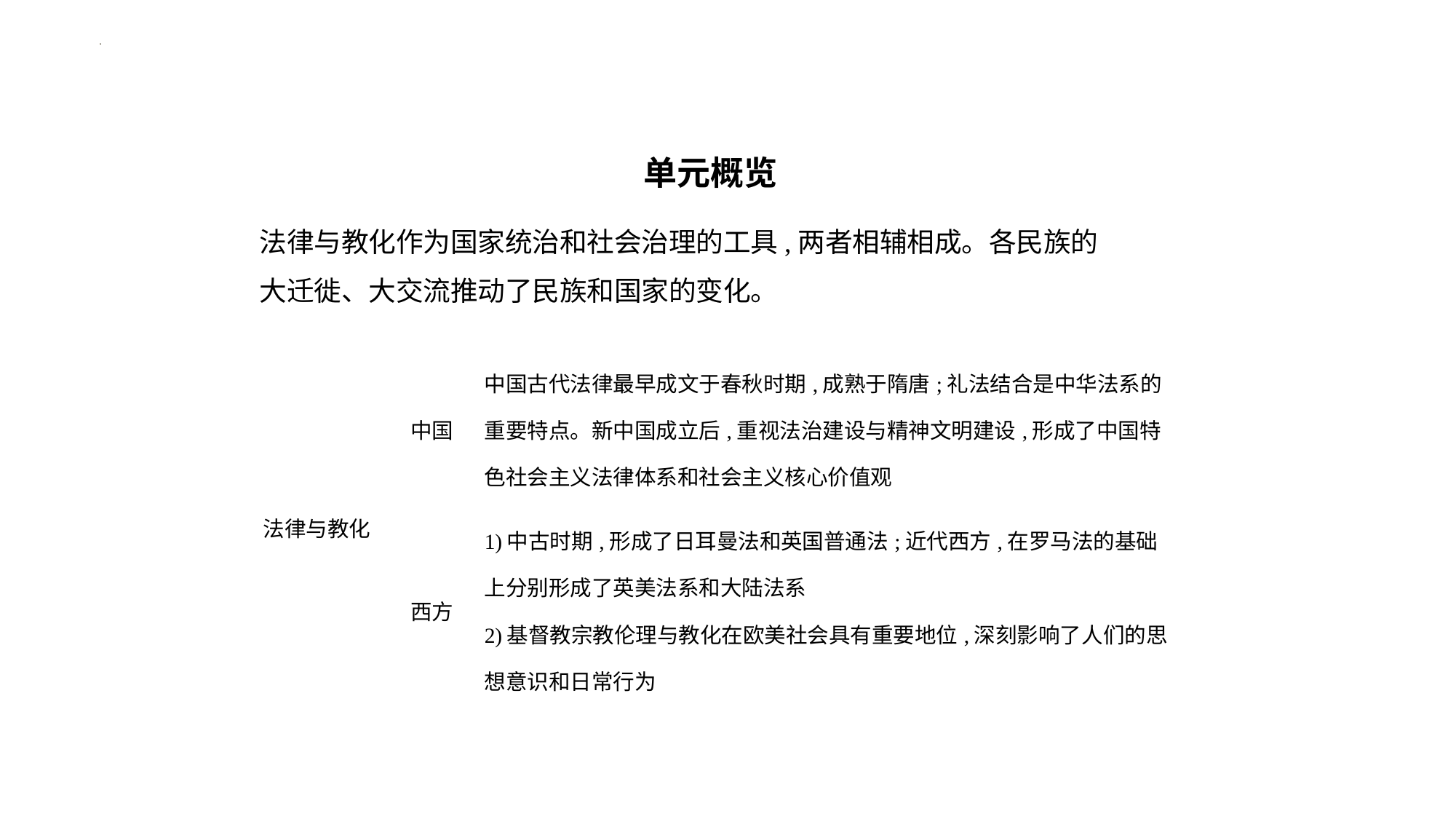

单元概览

法律与教化作为国家统治和社会治理的工具,两者相辅相成。各民族的
大迁徙、大交流推动了民族和国家的变化。
| 法律与教化 | 中国 | 中国古代法律最早成文于春秋时期,成熟于隋唐;礼法结合是中华法系的重要特点。新中国成立后,重视法治建设与精神文明建设,形成了中国特色社会主义法律体系和社会主义核心价值观 |
| --- | --- | --- |
|  | 西方 | 1)中古时期,形成了日耳曼法和英国普通法;近代西方,在罗马法的基础上分别形成了英美法系和大陆法系 2)基督教宗教伦理与教化在欧美社会具有重要地位,深刻影响了人们的思想意识和日常行为 |